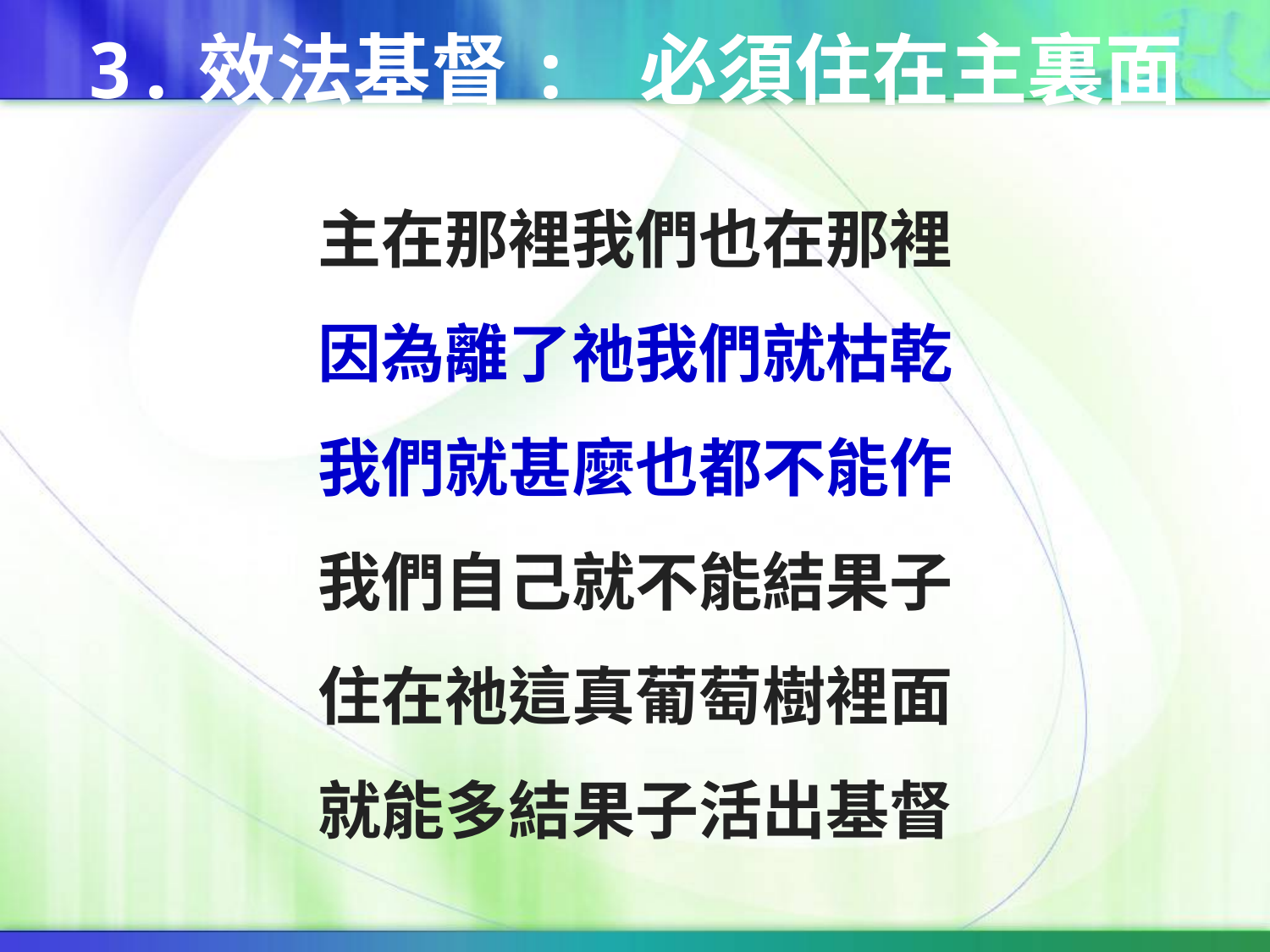

3.效法基督: 必須住在主裏面
主在那裡我們也在那裡
因為離了祂我們就枯乾
我們就甚麼也都不能作
我們自己就不能結果子
住在祂這真葡萄樹裡面
就能多結果子活出基督